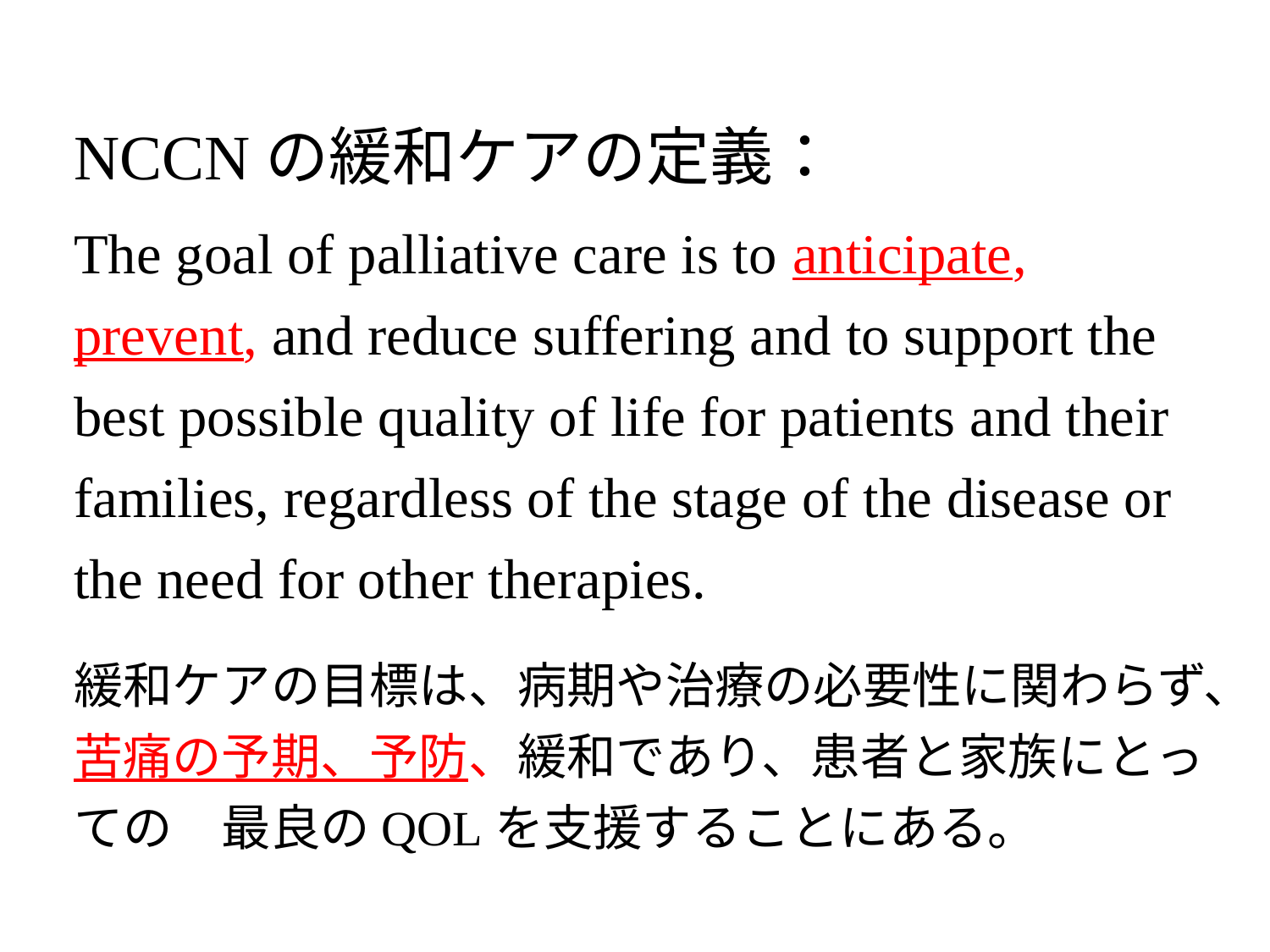

NCCNの緩和ケアの定義：
The goal of palliative care is to anticipate, prevent, and reduce suffering and to support the best possible quality of life for patients and their families, regardless of the stage of the disease or the need for other therapies.

緩和ケアの目標は、病期や治療の必要性に関わらず、苦痛の予期、予防、緩和であり、患者と家族にとっての　最良のQOLを支援することにある。